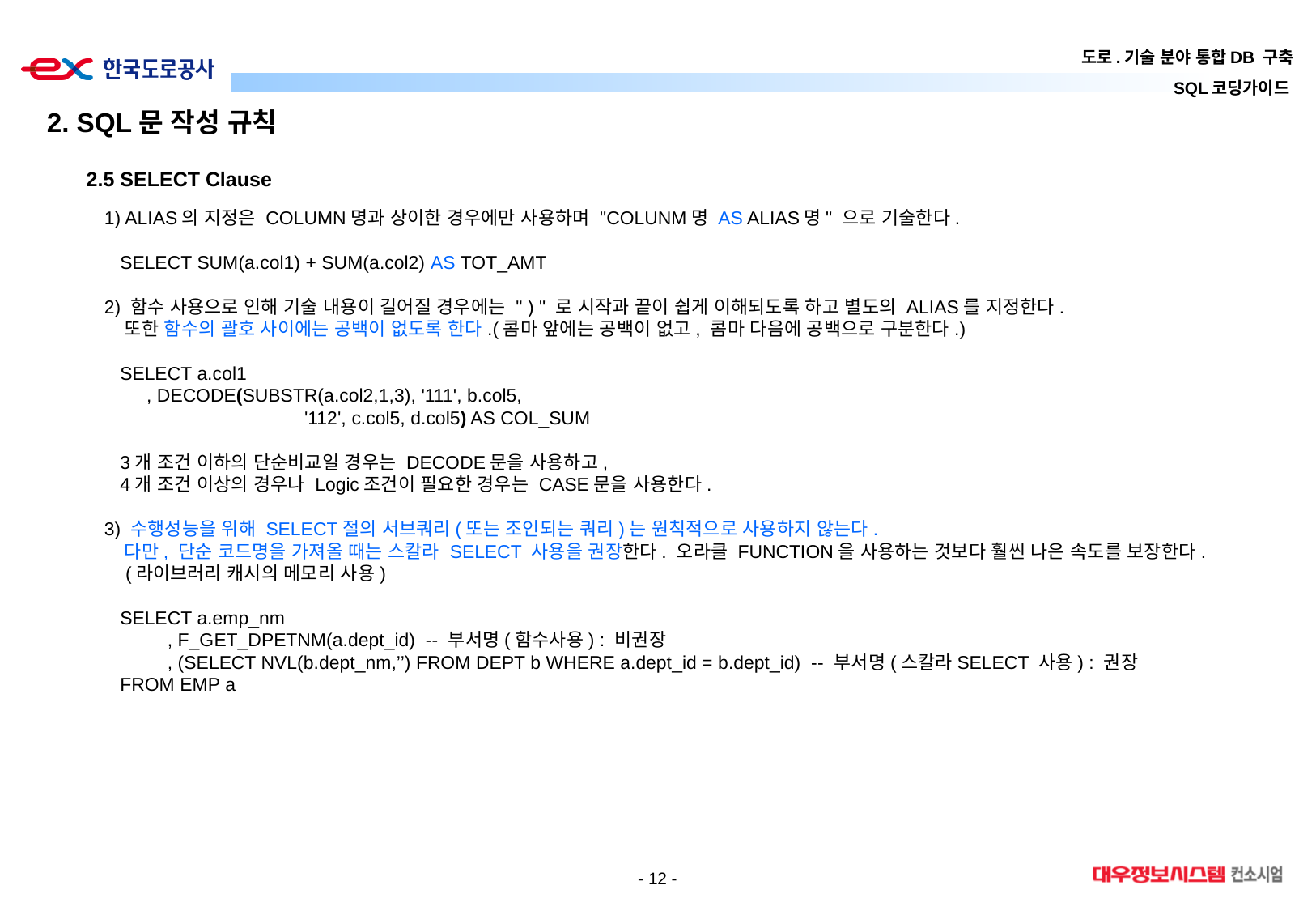

2. SQL문 작성 규칙
2.5 SELECT Clause
1) ALIAS의 지정은 COLUMN명과 상이한 경우에만 사용하며 "COLUNM명 AS ALIAS명" 으로 기술한다.

   SELECT SUM(a.col1) + SUM(a.col2) AS TOT_AMT

2) 함수 사용으로 인해 기술 내용이 길어질 경우에는 " ) " 로 시작과 끝이 쉽게 이해되도록 하고 별도의 ALIAS를 지정한다.
   또한 함수의 괄호 사이에는 공백이 없도록 한다.(콤마 앞에는 공백이 없고, 콤마 다음에 공백으로 구분한다.)

   SELECT a.col1
        , DECODE(SUBSTR(a.col2,1,3), '111', b.col5,
                                      '112', c.col5, d.col5) AS COL_SUM

   3개 조건 이하의 단순비교일 경우는 DECODE문을 사용하고,
   4개 조건 이상의 경우나 Logic조건이 필요한 경우는 CASE문을 사용한다.

3) 수행성능을 위해 SELECT절의 서브쿼리(또는 조인되는 쿼리)는 원칙적으로 사용하지 않는다.
   다만, 단순 코드명을 가져올 때는 스칼라 SELECT 사용을 권장한다. 오라클 FUNCTION을 사용하는 것보다 훨씬 나은 속도를 보장한다.
    (라이브러리 캐시의 메모리 사용)

   SELECT a.emp_nm
            , F_GET_DPETNM(a.dept_id)  -- 부서명(함수사용) : 비권장
            , (SELECT NVL(b.dept_nm,’’) FROM DEPT b WHERE a.dept_id = b.dept_id)  -- 부서명(스칼라SELECT 사용) : 권장
   FROM EMP a